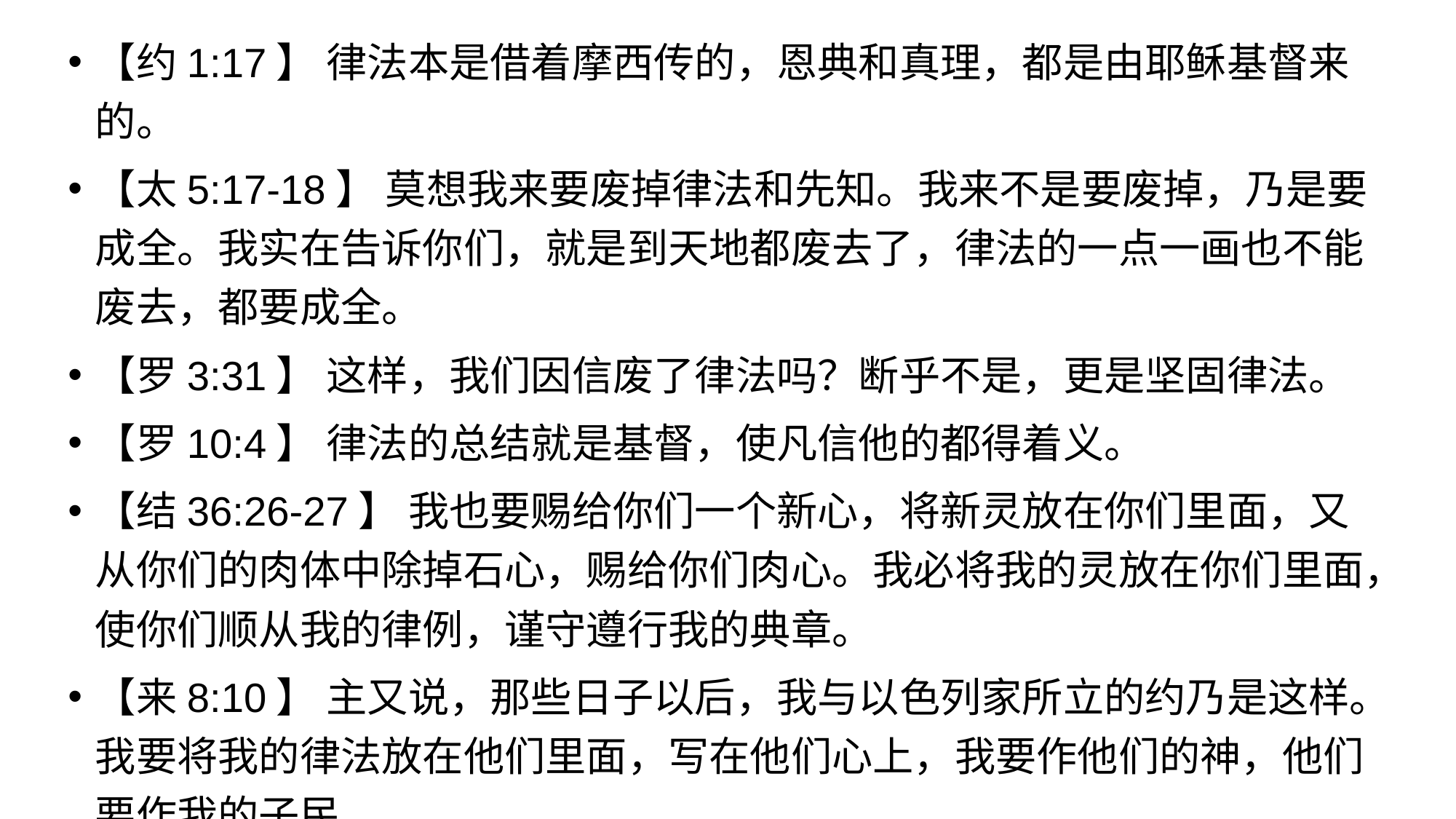

【约1:17】 律法本是借着摩西传的，恩典和真理，都是由耶稣基督来的。
【太5:17-18】 莫想我来要废掉律法和先知。我来不是要废掉，乃是要成全。我实在告诉你们，就是到天地都废去了，律法的一点一画也不能废去，都要成全。
【罗3:31】 这样，我们因信废了律法吗？断乎不是，更是坚固律法。
【罗10:4】 律法的总结就是基督，使凡信他的都得着义。
【结36:26-27】 我也要赐给你们一个新心，将新灵放在你们里面，又从你们的肉体中除掉石心，赐给你们肉心。我必将我的灵放在你们里面，使你们顺从我的律例，谨守遵行我的典章。
【来8:10】 主又说，那些日子以后，我与以色列家所立的约乃是这样。我要将我的律法放在他们里面，写在他们心上，我要作他们的神，他们要作我的子民。